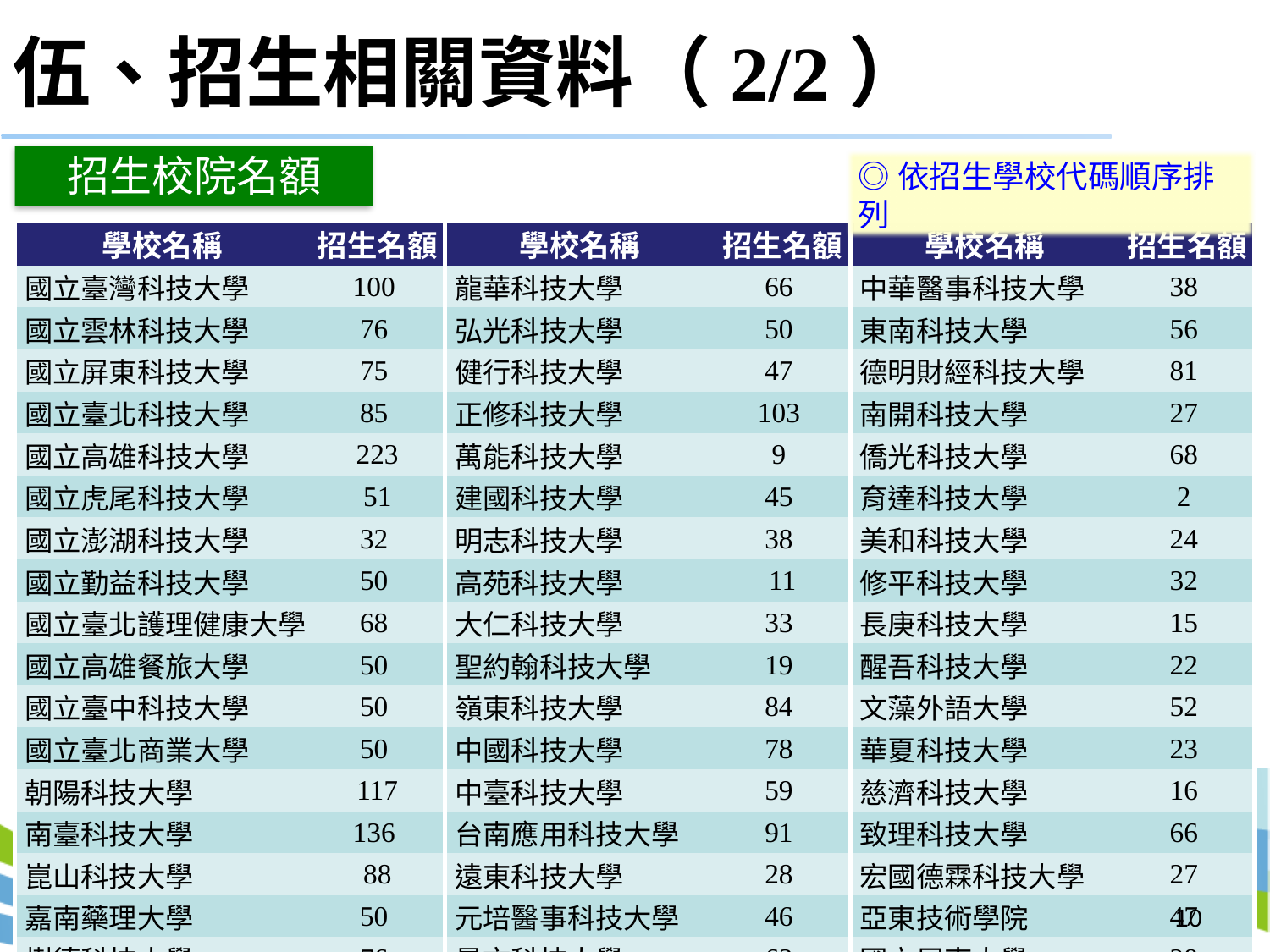

# 伍、招生相關資料（2/2）
招生校院名額
◎依招生學校代碼順序排列
| 學校名稱 | 招生名額 | 學校名稱 | 招生名額 | 學校名稱 | 招生名額 |
| --- | --- | --- | --- | --- | --- |
| 國立臺灣科技大學 | 100 | 龍華科技大學 | 66 | 中華醫事科技大學 | 38 |
| 國立雲林科技大學 | 76 | 弘光科技大學 | 50 | 東南科技大學 | 56 |
| 國立屏東科技大學 | 75 | 健行科技大學 | 47 | 德明財經科技大學 | 81 |
| 國立臺北科技大學 | 85 | 正修科技大學 | 103 | 南開科技大學 | 27 |
| 國立高雄科技大學 | 223 | 萬能科技大學 | 9 | 僑光科技大學 | 68 |
| 國立虎尾科技大學 | 51 | 建國科技大學 | 45 | 育達科技大學 | 2 |
| 國立澎湖科技大學 | 32 | 明志科技大學 | 38 | 美和科技大學 | 24 |
| 國立勤益科技大學 | 50 | 高苑科技大學 | 11 | 修平科技大學 | 32 |
| 國立臺北護理健康大學 | 68 | 大仁科技大學 | 33 | 長庚科技大學 | 15 |
| 國立高雄餐旅大學 | 50 | 聖約翰科技大學 | 19 | 醒吾科技大學 | 22 |
| 國立臺中科技大學 | 50 | 嶺東科技大學 | 84 | 文藻外語大學 | 52 |
| 國立臺北商業大學 | 50 | 中國科技大學 | 78 | 華夏科技大學 | 23 |
| 朝陽科技大學 | 117 | 中臺科技大學 | 59 | 慈濟科技大學 | 16 |
| 南臺科技大學 | 136 | 台南應用科技大學 | 91 | 致理科技大學 | 66 |
| 崑山科技大學 | 88 | 遠東科技大學 | 28 | 宏國德霖科技大學 | 27 |
| 嘉南藥理大學 | 50 | 元培醫事科技大學 | 46 | 亞東技術學院 | 47 |
| 樹德科技大學 | 76 | 景文科技大學 | 63 | 國立屏東大學 | 28 |
10